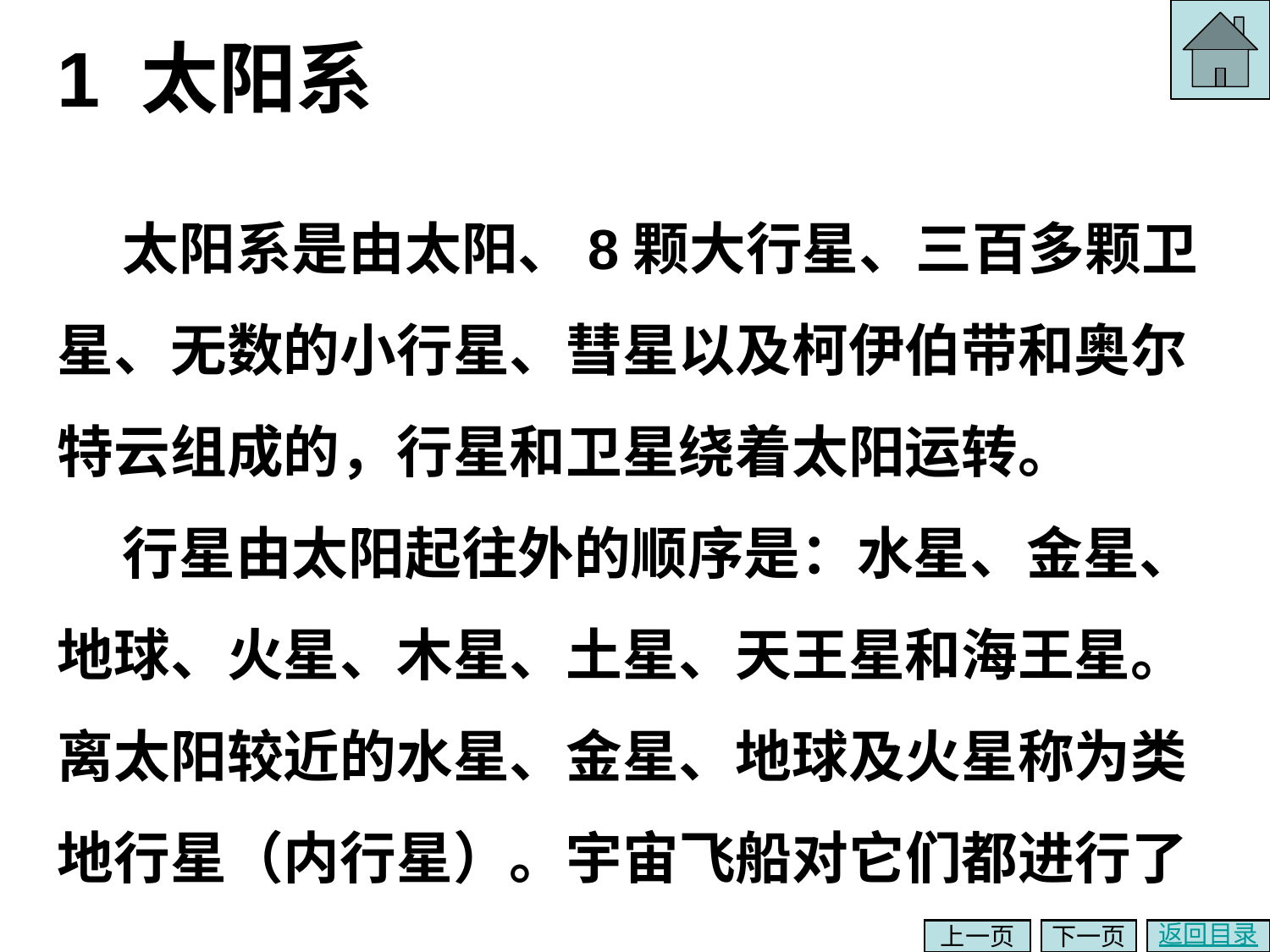

1 太阳系

    太阳系是由太阳、8颗大行星、三百多颗卫星、无数的小行星、彗星以及柯伊伯带和奥尔特云组成的，行星和卫星绕着太阳运转。
    行星由太阳起往外的顺序是：水星、金星、地球、火星、木星、土星、天王星和海王星。离太阳较近的水星、金星、地球及火星称为类地行星（内行星）。宇宙飞船对它们都进行了
上一页
下一页
返回目录